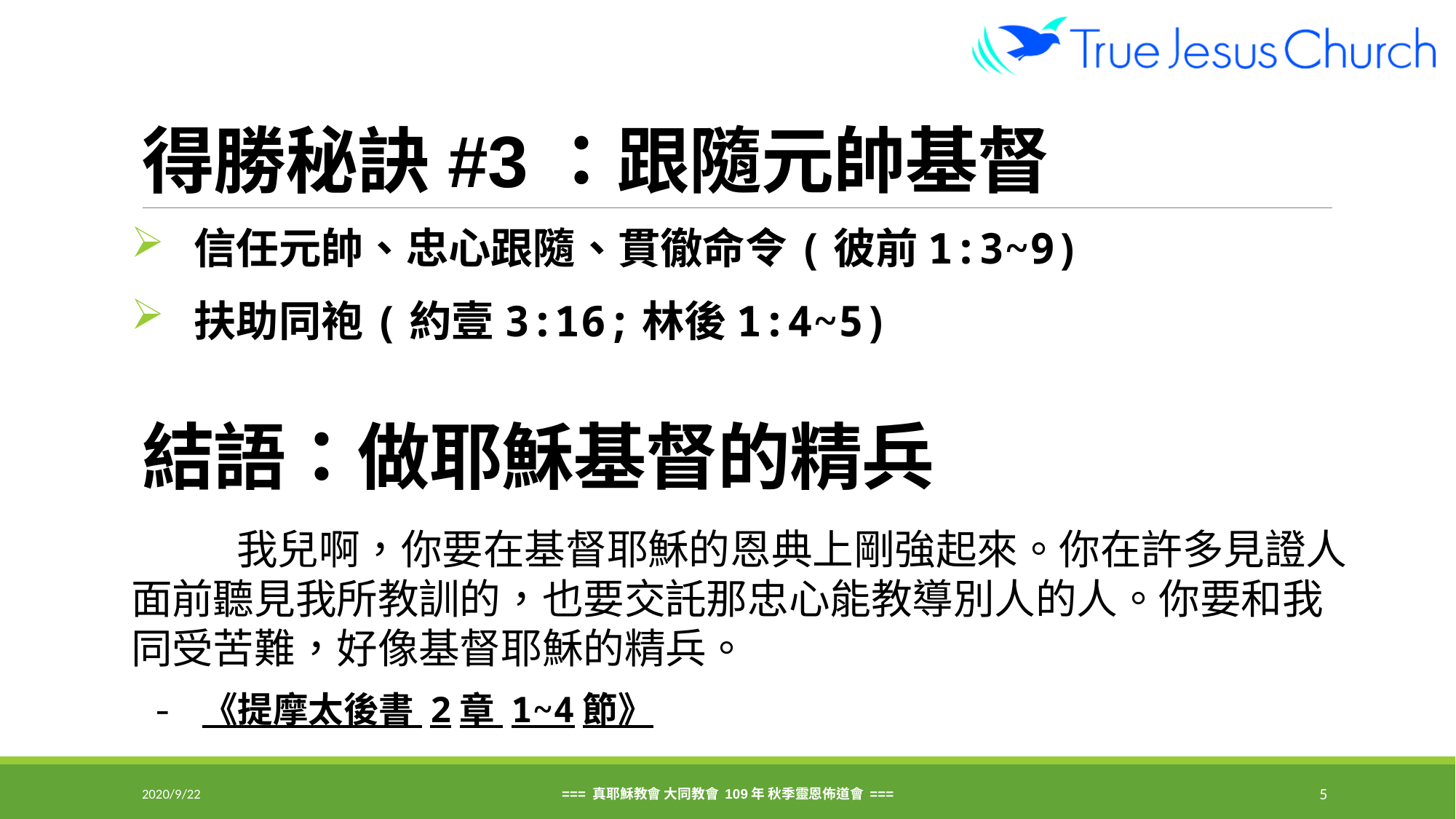

# 得勝秘訣#3：跟隨元帥基督
  信任元帥、忠心跟隨、貫徹命令(彼前1:3~9)
  扶助同袍(約壹3:16;林後1:4~5)
結語：做耶穌基督的精兵
	我兒啊，你要在基督耶穌的恩典上剛強起來。你在許多見證人面前聽見我所教訓的，也要交託那忠心能教導別人的人。你要和我同受苦難，好像基督耶穌的精兵。
 - 《提摩太後書 2章 1~4節》
2020/9/22
=== 真耶穌教會 大同教會 109年 秋季靈恩佈道會 ===
5